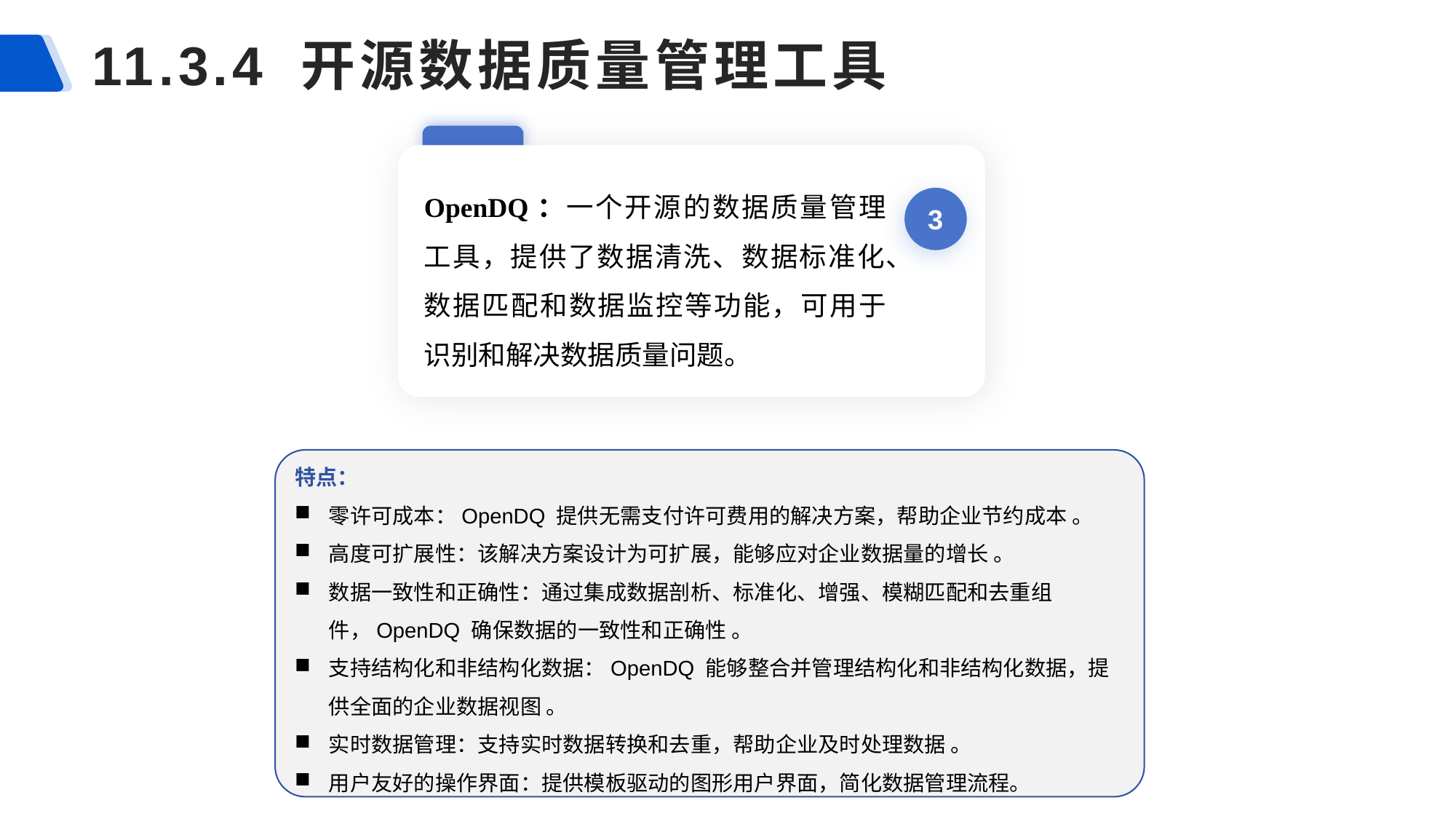

# 11.3.4 开源数据质量管理工具

OpenDQ：一个开源的数据质量管理工具，提供了数据清洗、数据标准化、数据匹配和数据监控等功能，可用于识别和解决数据质量问题。
3
特点：
零许可成本：OpenDQ 提供无需支付许可费用的解决方案，帮助企业节约成本 。
高度可扩展性：该解决方案设计为可扩展，能够应对企业数据量的增长 。
数据一致性和正确性：通过集成数据剖析、标准化、增强、模糊匹配和去重组件，OpenDQ 确保数据的一致性和正确性 。
支持结构化和非结构化数据：OpenDQ 能够整合并管理结构化和非结构化数据，提供全面的企业数据视图 。
实时数据管理：支持实时数据转换和去重，帮助企业及时处理数据 。
用户友好的操作界面：提供模板驱动的图形用户界面，简化数据管理流程。